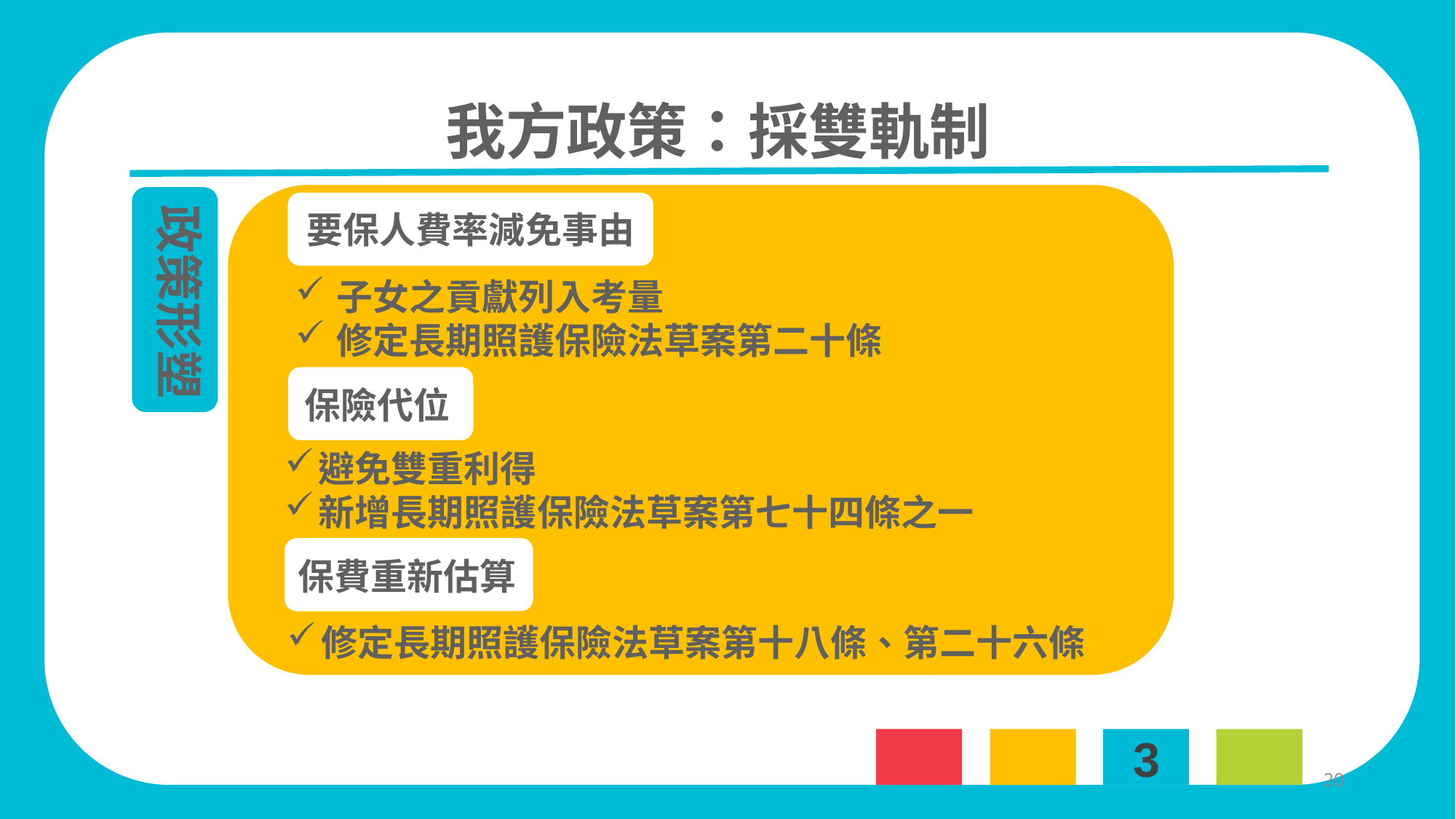

我方政策：採雙軌制

要保人費率減免事由
子女之貢獻列入考量
修定長期照護保險法草案第二十條

保險代位
避免雙重利得
新增長期照護保險法草案第七十四條之一

保費重新估算
修定長期照護保險法草案第十八條、第二十六條

政策形塑

3

20